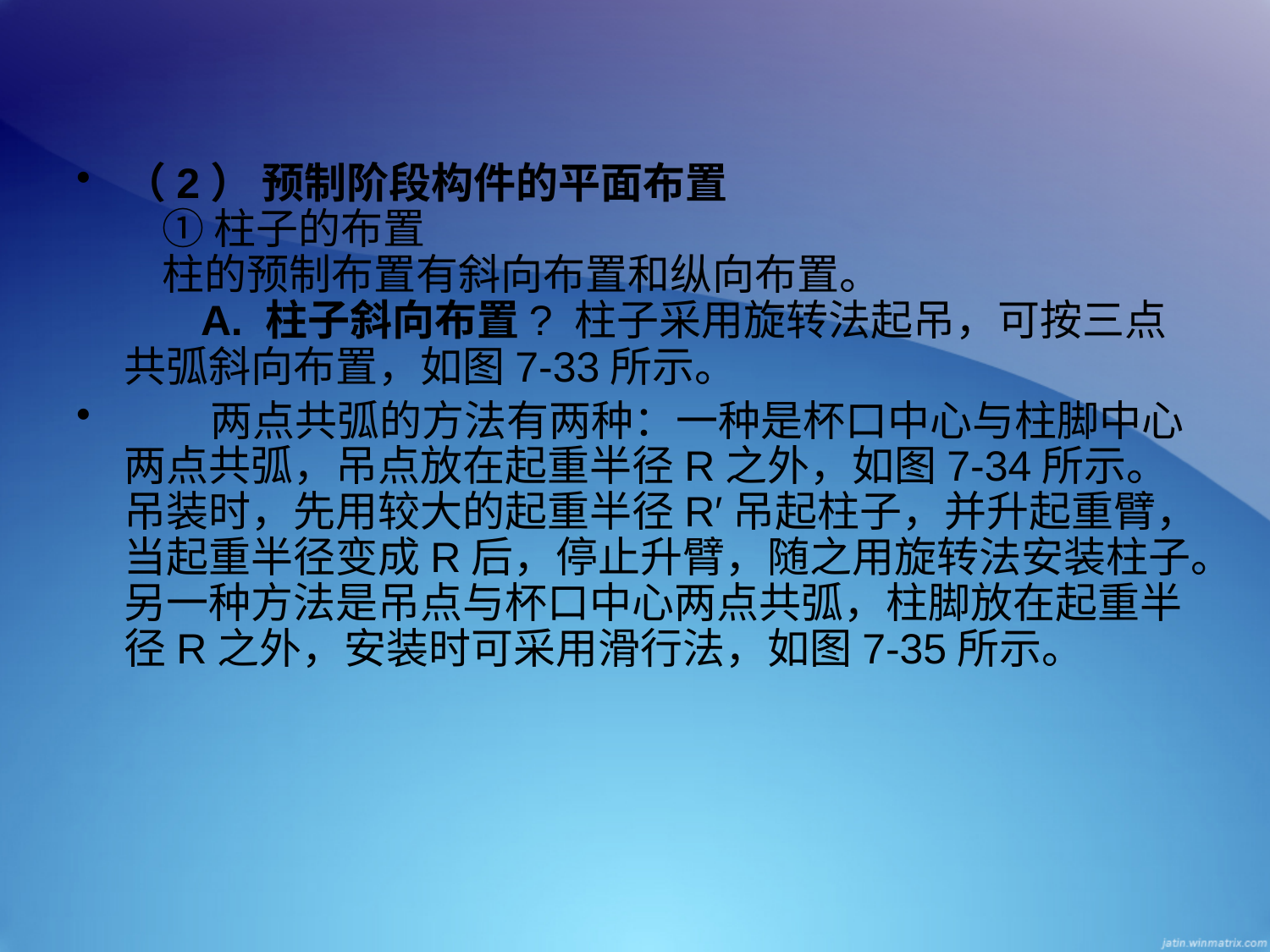

（2） 预制阶段构件的平面布置
    ① 柱子的布置
    柱的预制布置有斜向布置和纵向布置。
       A. 柱子斜向布置? 柱子采用旋转法起吊，可按三点共弧斜向布置，如图7-33所示。
        两点共弧的方法有两种：一种是杯口中心与柱脚中心两点共弧，吊点放在起重半径R之外，如图7-34所示。吊装时，先用较大的起重半径R′吊起柱子，并升起重臂，当起重半径变成R后，停止升臂，随之用旋转法安装柱子。另一种方法是吊点与杯口中心两点共弧，柱脚放在起重半径R之外，安装时可采用滑行法，如图7-35所示。